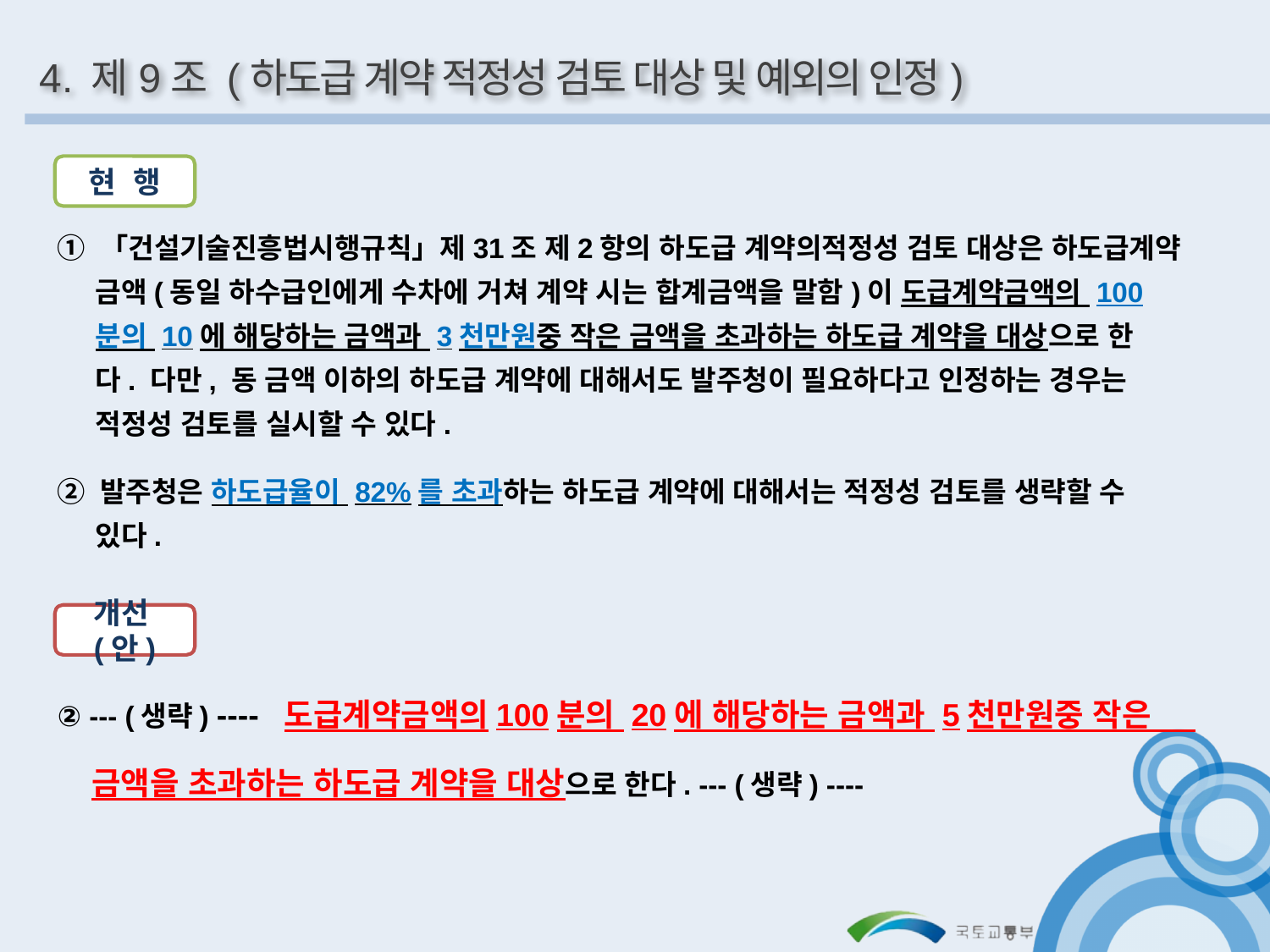

4. 제9조 (하도급 계약 적정성 검토 대상 및 예외의 인정)
현  행
① 「건설기술진흥법시행규칙」제31조 제2항의 하도급 계약의적정성 검토 대상은 하도급계약
    금액(동일 하수급인에게 수차에 거쳐 계약 시는 합계금액을 말함)이 도급계약금액의 100
    분의 10에 해당하는 금액과 3천만원중 작은 금액을 초과하는 하도급 계약을 대상으로 한
    다. 다만, 동 금액 이하의 하도급 계약에 대해서도 발주청이 필요하다고 인정하는 경우는
    적정성 검토를 실시할 수 있다.
② 발주청은 하도급율이 82%를 초과하는 하도급 계약에 대해서는 적정성 검토를 생략할 수
    있다.
개선(안)
② --- (생략) ----  도급계약금액의100분의 20에 해당하는 금액과 5천만원중 작은
   금액을 초과하는 하도급 계약을 대상으로 한다. --- (생략) ----